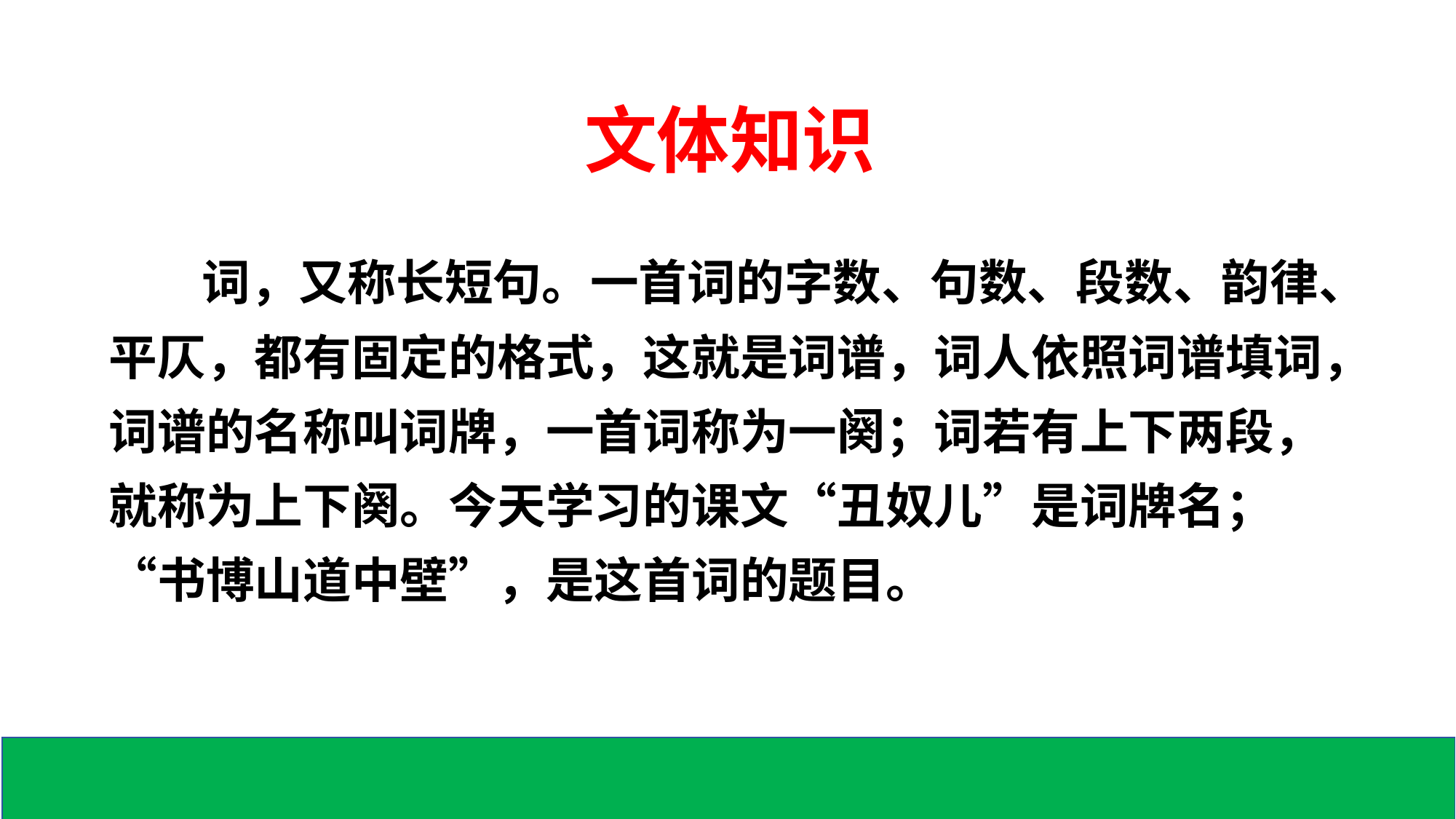

文体知识
        词，又称长短句。一首词的字数、句数、段数、韵律、平仄，都有固定的格式，这就是词谱，词人依照词谱填词，词谱的名称叫词牌，一首词称为一阕；词若有上下两段，就称为上下阕。今天学习的课文“丑奴儿”是词牌名；“书博山道中壁”，是这首词的题目。